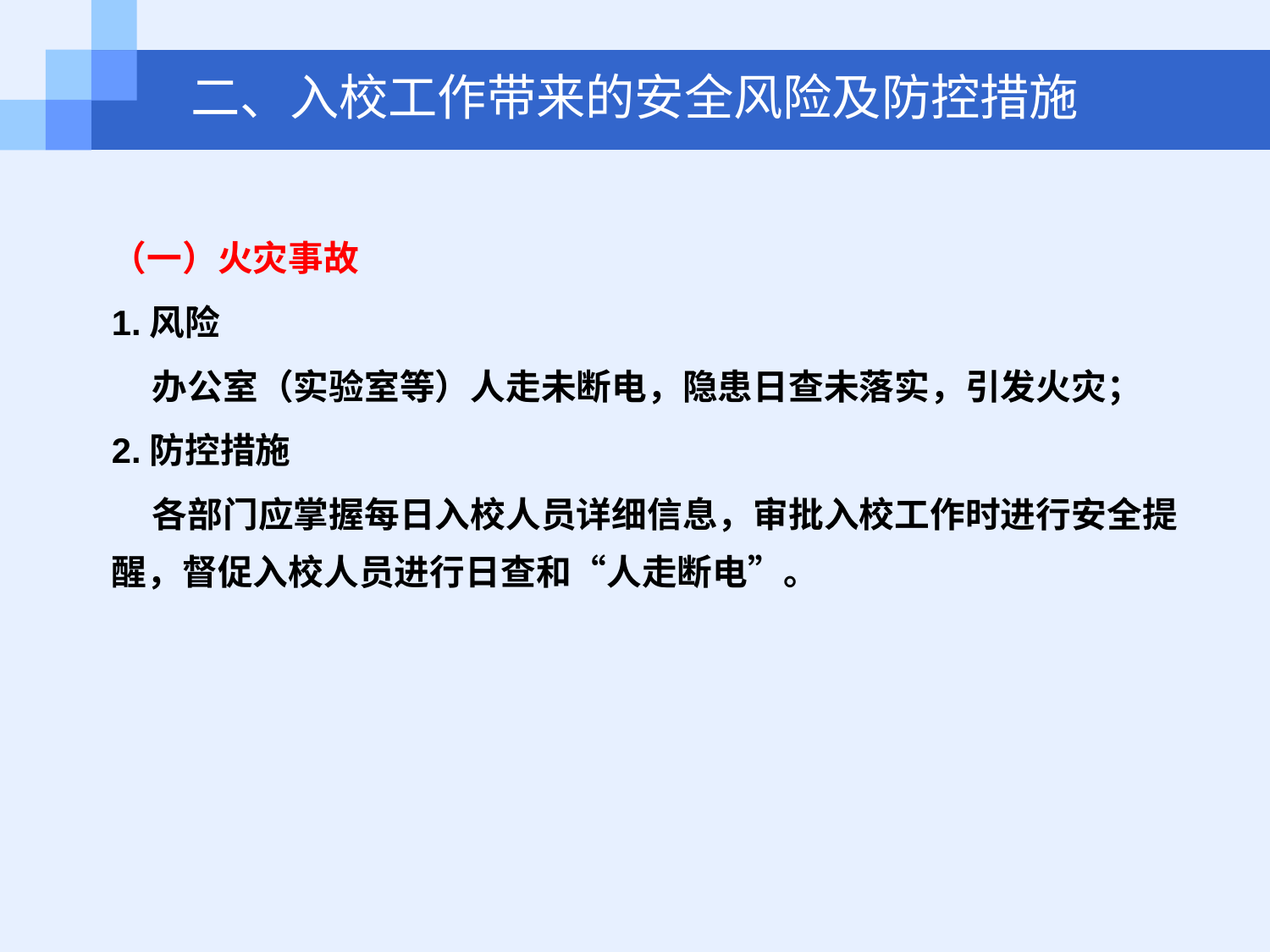

二、入校工作带来的安全风险及防控措施
（一）火灾事故
1.风险
    办公室（实验室等）人走未断电，隐患日查未落实，引发火灾；
2.防控措施
    各部门应掌握每日入校人员详细信息，审批入校工作时进行安全提醒，督促入校人员进行日查和“人走断电”。